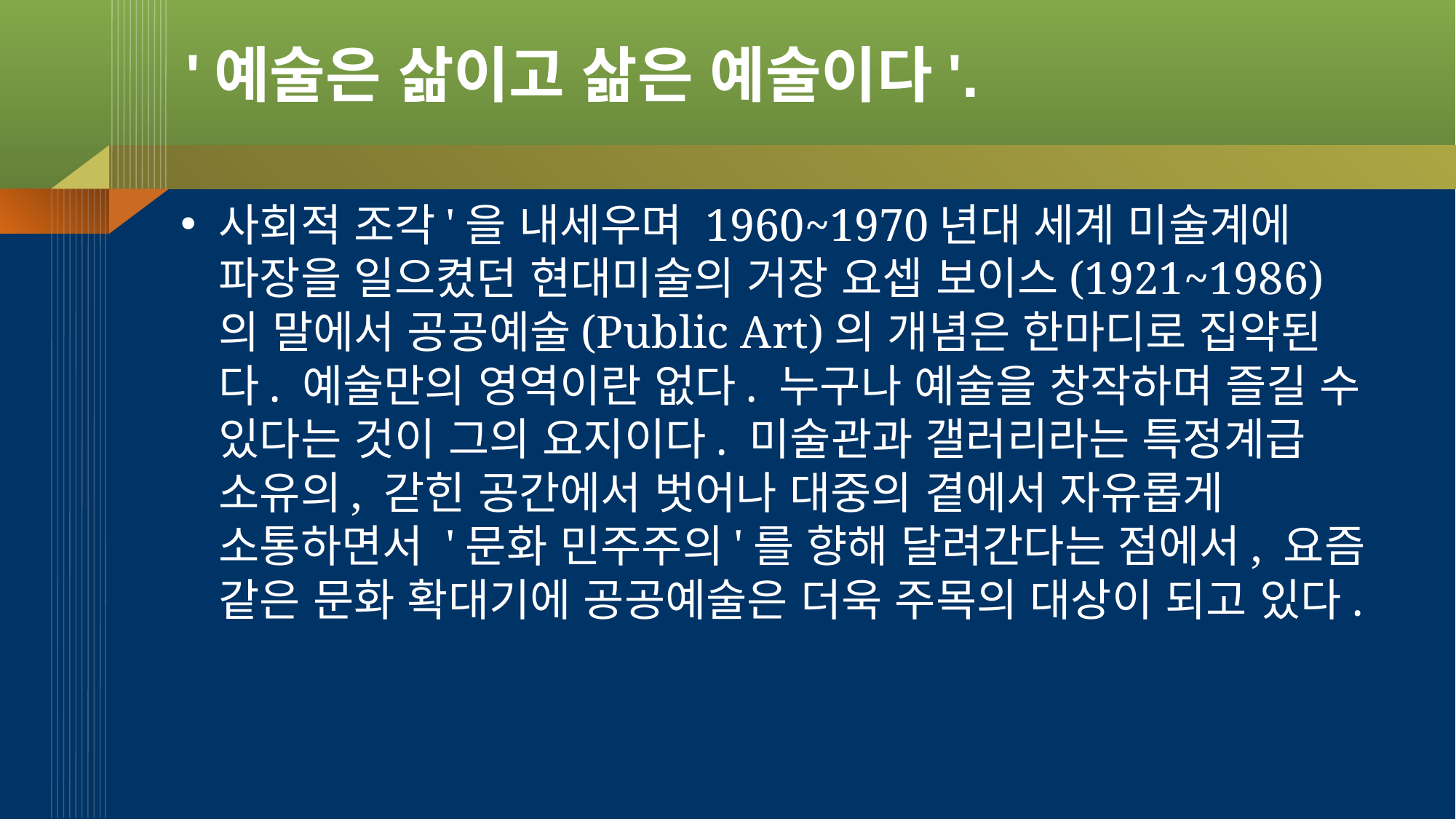

# '예술은 삶이고 삶은 예술이다'.
사회적 조각'을 내세우며 1960~1970년대 세계 미술계에 파장을 일으켰던 현대미술의 거장 요셉 보이스(1921~1986)의 말에서 공공예술(Public Art)의 개념은 한마디로 집약된다. 예술만의 영역이란 없다. 누구나 예술을 창작하며 즐길 수 있다는 것이 그의 요지이다. 미술관과 갤러리라는 특정계급 소유의, 갇힌 공간에서 벗어나 대중의 곁에서 자유롭게 소통하면서 '문화 민주주의'를 향해 달려간다는 점에서, 요즘 같은 문화 확대기에 공공예술은 더욱 주목의 대상이 되고 있다.